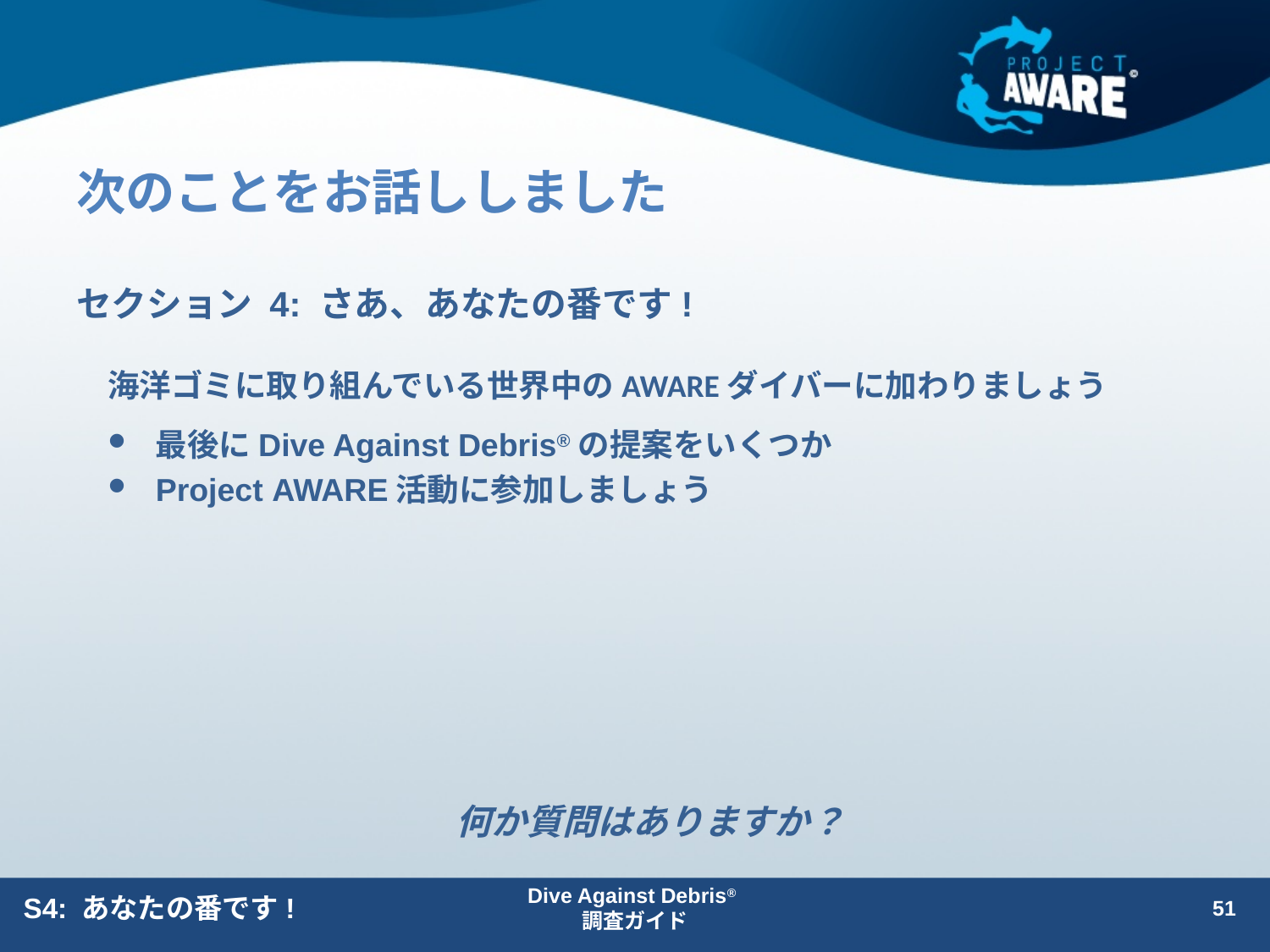

# 次のことをお話ししました
セクション 4: さあ、あなたの番です!

海洋ゴミに取り組んでいる世界中のAWAREダイバーに加わりましょう
最後にDive Against Debris®の提案をいくつか
Project AWARE活動に参加しましょう

何か質問はありますか？

Dive Against Debris®
調査ガイド
51
S4: あなたの番です!